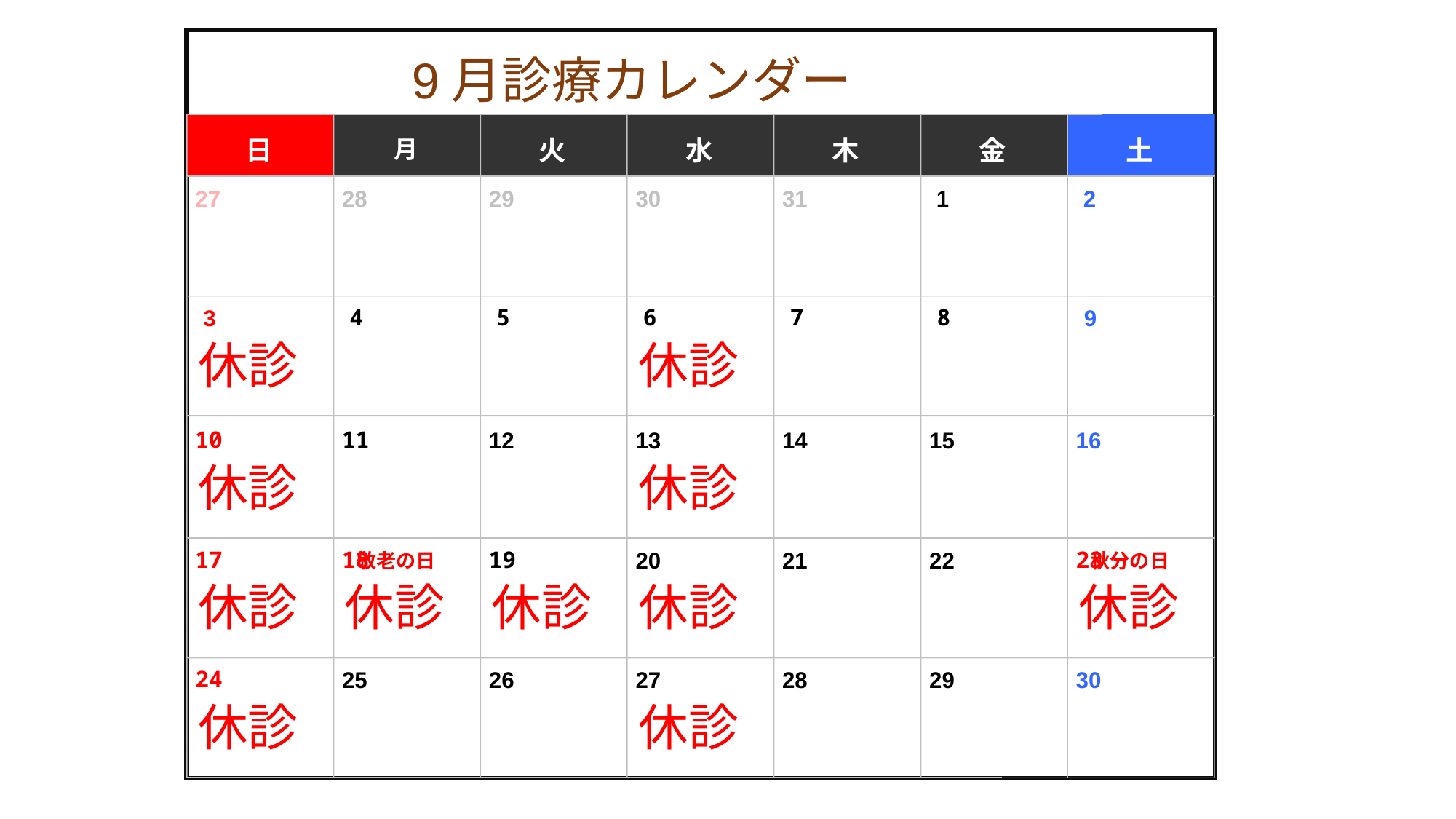

9月診療カレンダー

日
火
水
木
金
土
月

27
28
29
30
31
1
2

4
5
6
7
8
3
9
休診
休診

10
11
12
13
14
15
16
休診
休診

17
18
19
23
20
21
22
敬老の日
秋分の日
休診
休診
休診
休診
休診

24
25
26
27
28
29
30
休診
休診